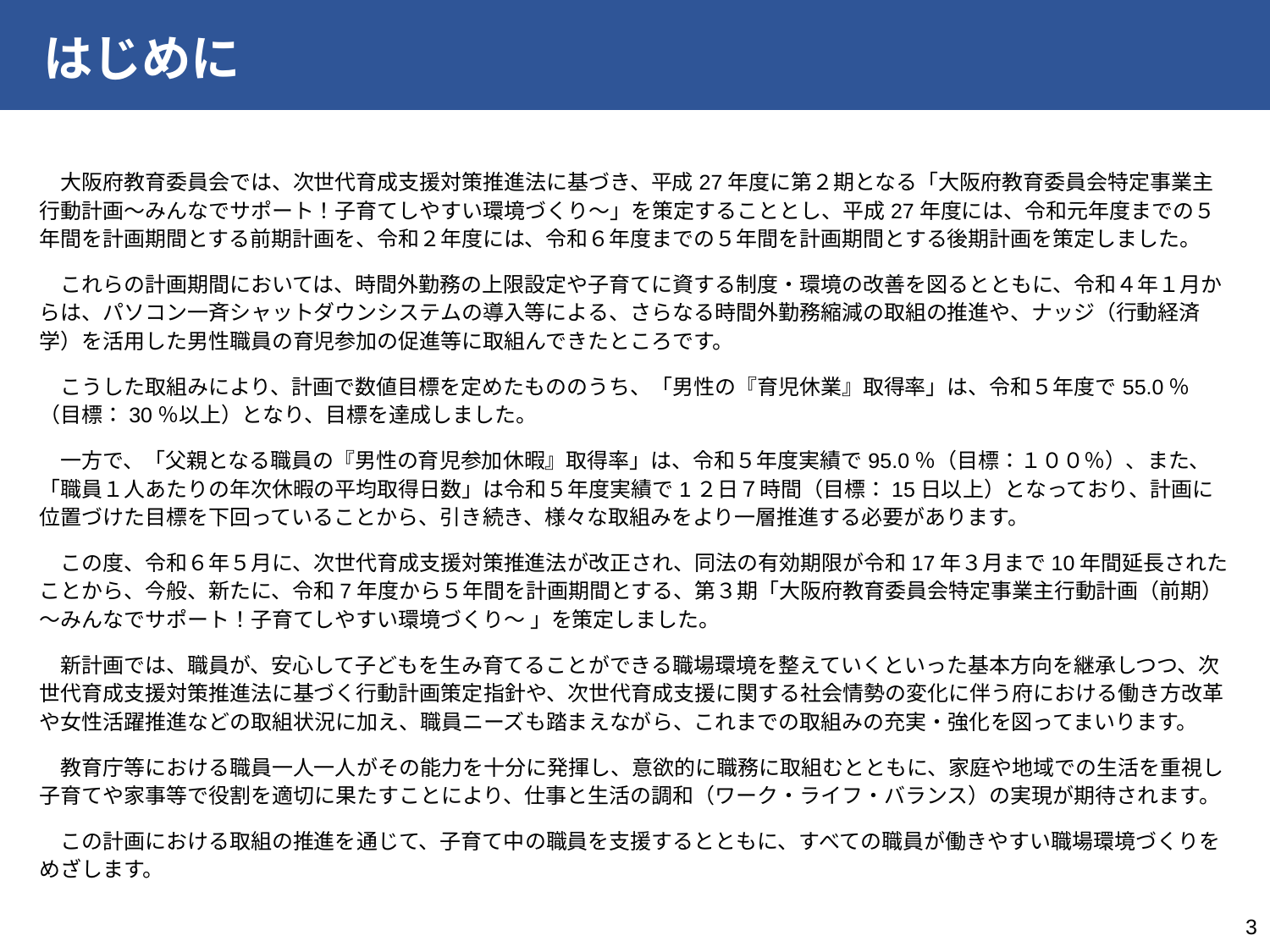

はじめに
　大阪府教育委員会では、次世代育成支援対策推進法に基づき、平成27年度に第２期となる「大阪府教育委員会特定事業主行動計画～みんなでサポート！子育てしやすい環境づくり～」を策定することとし、平成27年度には、令和元年度までの５年間を計画期間とする前期計画を、令和２年度には、令和６年度までの５年間を計画期間とする後期計画を策定しました。
　これらの計画期間においては、時間外勤務の上限設定や子育てに資する制度・環境の改善を図るとともに、令和４年１月からは、パソコン一斉シャットダウンシステムの導入等による、さらなる時間外勤務縮減の取組の推進や、ナッジ（行動経済学）を活用した男性職員の育児参加の促進等に取組んできたところです。
　こうした取組みにより、計画で数値目標を定めたもののうち、「男性の『育児休業』取得率」は、令和５年度で55.0％（目標：30％以上）となり、目標を達成しました。
　一方で、「父親となる職員の『男性の育児参加休暇』取得率」は、令和５年度実績で95.0％（目標：１００％）、また、「職員１人あたりの年次休暇の平均取得日数」は令和５年度実績で1２日７時間（目標：15日以上）となっており、計画に位置づけた目標を下回っていることから、引き続き、様々な取組みをより一層推進する必要があります。
　この度、令和６年５月に、次世代育成支援対策推進法が改正され、同法の有効期限が令和17年３月まで10年間延長されたことから、今般、新たに、令和7年度から５年間を計画期間とする、第３期「大阪府教育委員会特定事業主行動計画（前期） ～みんなでサポート！子育てしやすい環境づくり～ 」を策定しました。
　新計画では、職員が、安心して子どもを生み育てることができる職場環境を整えていくといった基本方向を継承しつつ、次世代育成支援対策推進法に基づく行動計画策定指針や、次世代育成支援に関する社会情勢の変化に伴う府における働き方改革や女性活躍推進などの取組状況に加え、職員ニーズも踏まえながら、これまでの取組みの充実・強化を図ってまいります。
　教育庁等における職員一人一人がその能力を十分に発揮し、意欲的に職務に取組むとともに、家庭や地域での生活を重視し子育てや家事等で役割を適切に果たすことにより、仕事と生活の調和（ワーク・ライフ・バランス）の実現が期待されます。
　この計画における取組の推進を通じて、子育て中の職員を支援するとともに、すべての職員が働きやすい職場環境づくりをめざします。
3